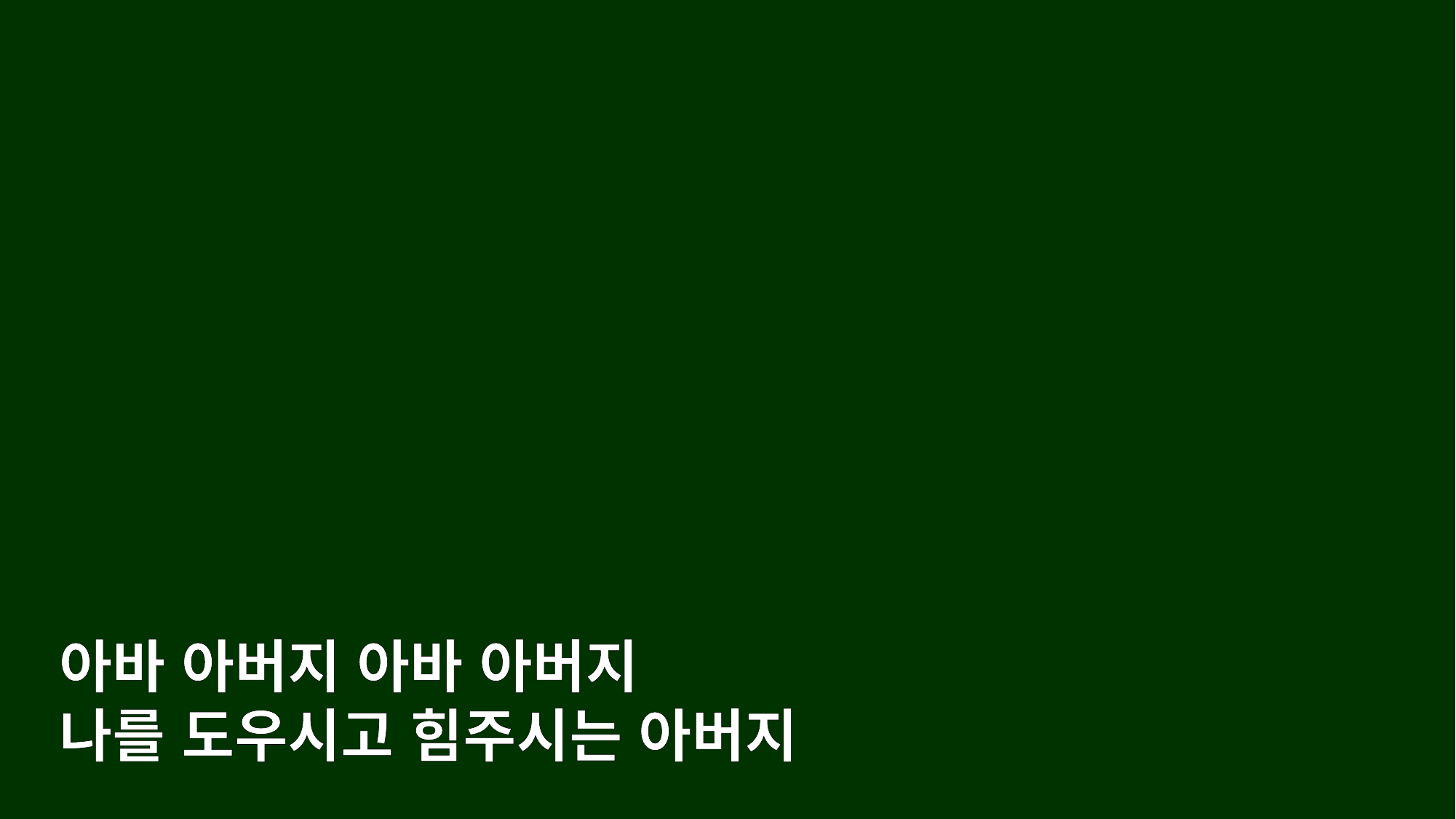

아바 아버지 아바 아버지
나를 도우시고 힘주시는 아버지